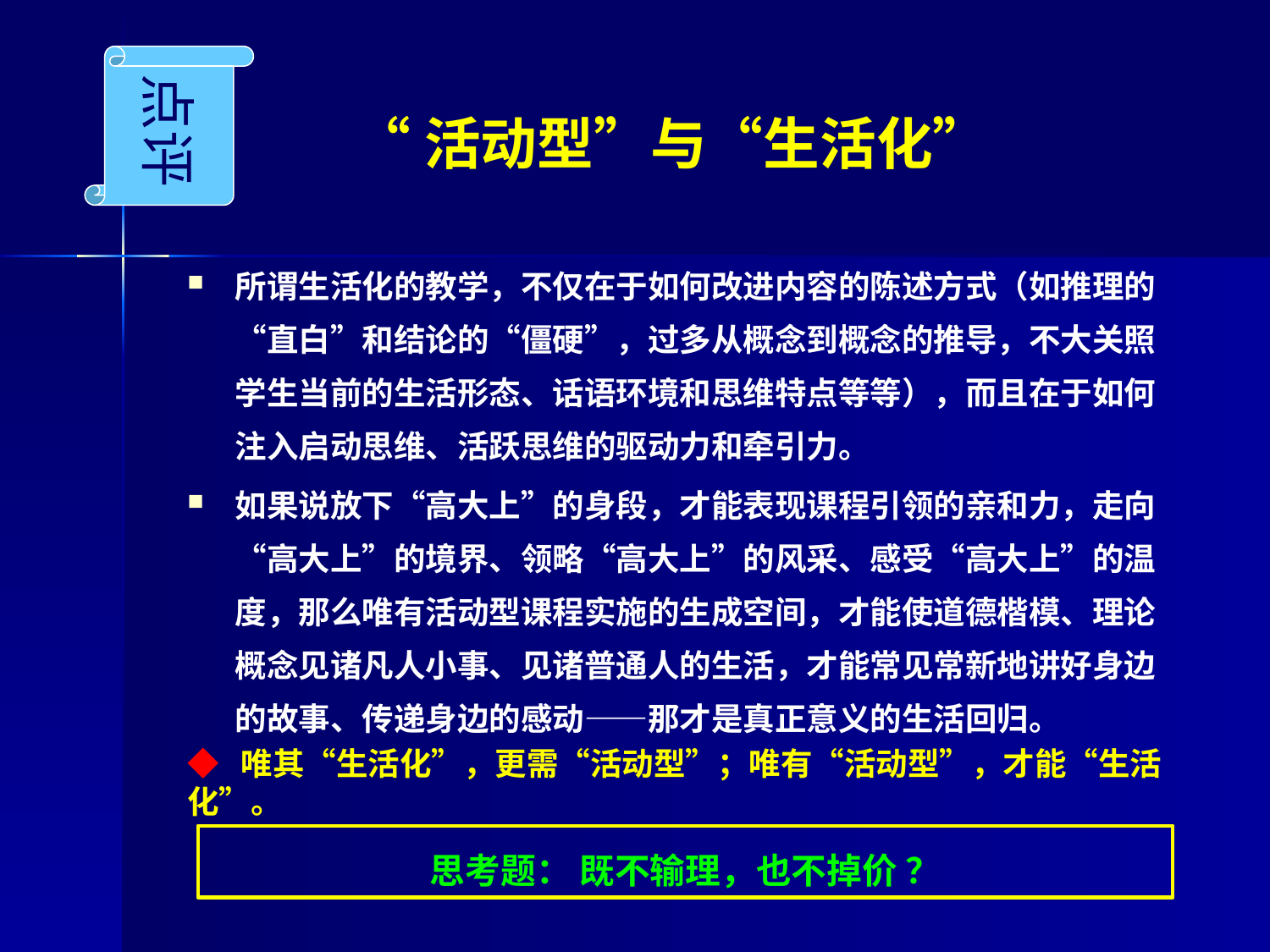

# “活动型”与“生活化”
点评
所谓生活化的教学，不仅在于如何改进内容的陈述方式（如推理的“直白”和结论的“僵硬”，过多从概念到概念的推导，不大关照学生当前的生活形态、话语环境和思维特点等等），而且在于如何注入启动思维、活跃思维的驱动力和牵引力。
如果说放下“高大上”的身段，才能表现课程引领的亲和力，走向“高大上”的境界、领略“高大上”的风采、感受“高大上”的温度，那么唯有活动型课程实施的生成空间，才能使道德楷模、理论概念见诸凡人小事、见诸普通人的生活，才能常见常新地讲好身边的故事、传递身边的感动——那才是真正意义的生活回归。
◆  唯其“生活化”，更需“活动型”；唯有“活动型”，才能“生活化”。
思考题： 既不输理，也不掉价 ？